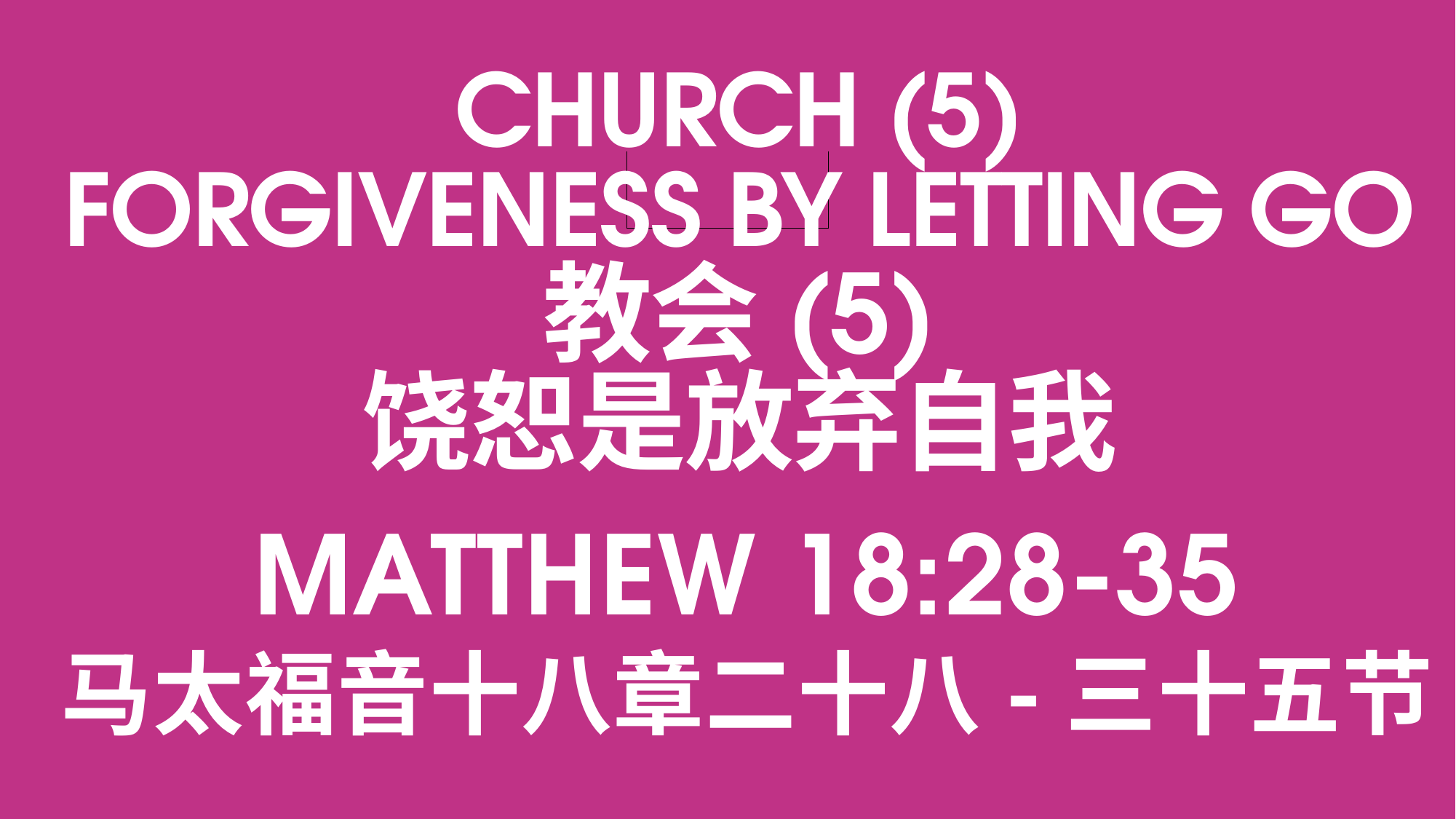

# Church (5) forgiveness by LETTING GO 教会(5) 饶恕是放弃自我
MATTHEW 18:28-35
马太福音十八章二十八-三十五节